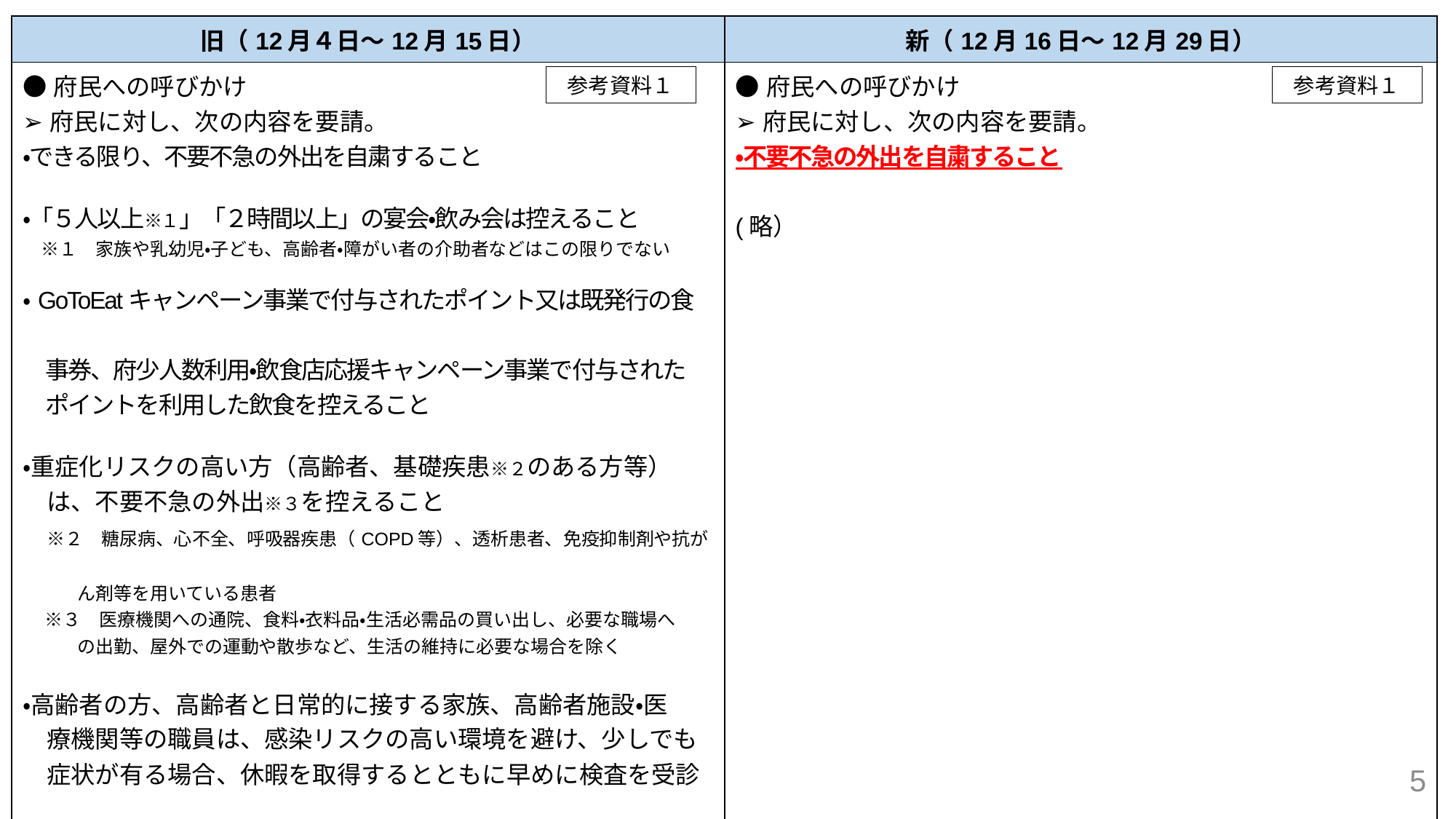

| 旧（12月４日～12月15日） | 新（12月16日～12月29日） |
| --- | --- |
| ●府民への呼びかけ ➢府民に対し、次の内容を要請。 ・できる限り、不要不急の外出を自粛すること ・「５人以上※１」「２時間以上」の宴会・飲み会は控えること 　※１　家族や乳幼児・子ども、高齢者・障がい者の介助者などはこの限りでない ・GoToEatキャンペーン事業で付与されたポイント又は既発行の食　 　事券、府少人数利用・飲食店応援キャンペーン事業で付与された 　ポイントを利用した飲食を控えること ・重症化リスクの高い方（高齢者、基礎疾患※２のある方等）　 　は、不要不急の外出※３を控えること 　※２　糖尿病、心不全、呼吸器疾患（COPD等）、透析患者、免疫抑制剤や抗が　 　　　ん剤等を用いている患者　 　 ※３　医療機関への通院、食料・衣料品・生活必需品の買い出し、必要な職場へ 　　　の出勤、屋外での運動や散歩など、生活の維持に必要な場合を除く ・高齢者の方、高齢者と日常的に接する家族、高齢者施設・医 　療機関等の職員は、感染リスクの高い環境を避け、少しでも 　症状が有る場合、休暇を取得するとともに早めに検査を受診　 　すること ・「静かに飲食」、「マスクの徹底」（飲食の際も会話時はマ　 　スクを着用）、「換気と保湿」 | ●府民への呼びかけ ➢府民に対し、次の内容を要請。 ・不要不急の外出を自粛すること (略） |
参考資料１
参考資料１
5